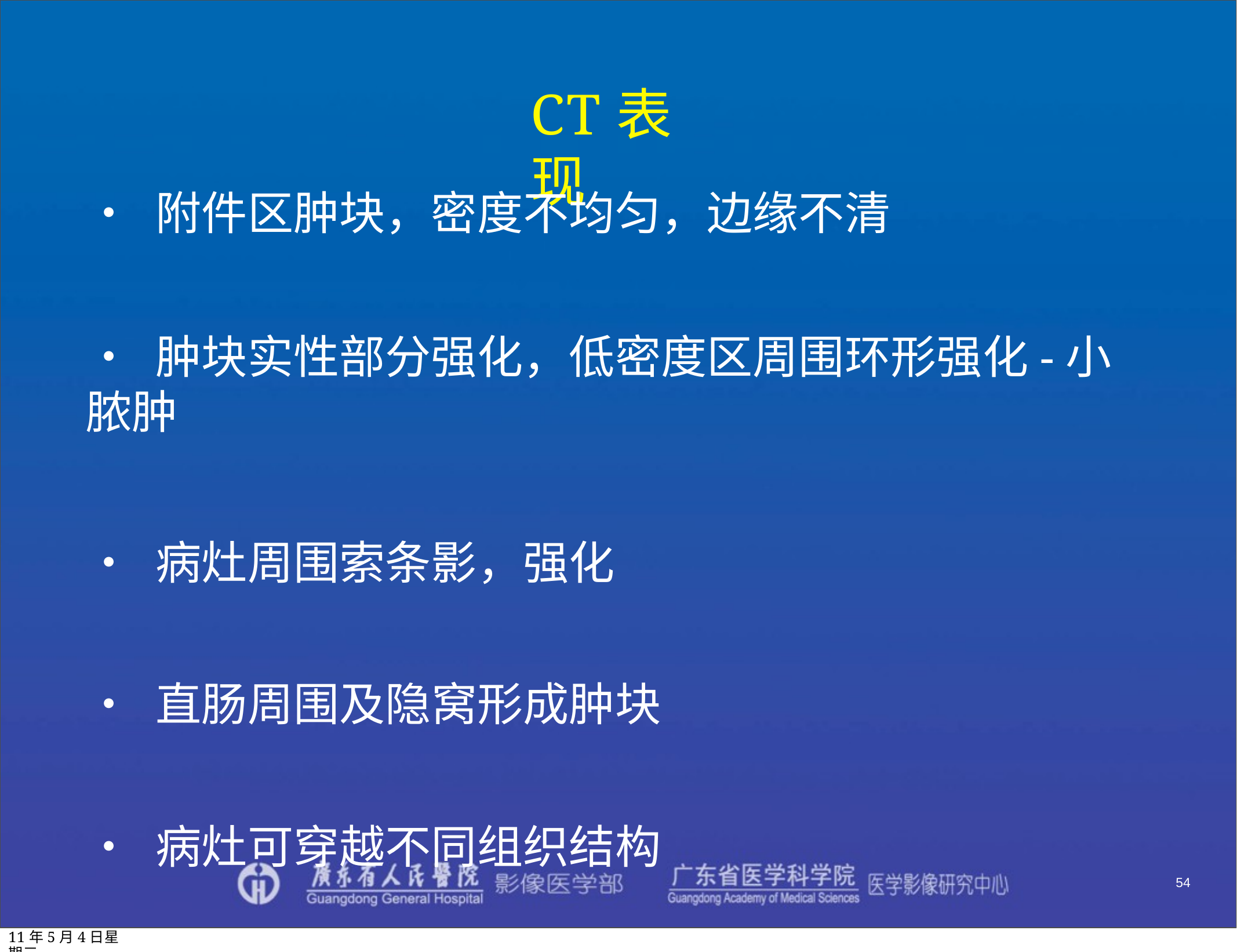

# CT表现
• 附件区肿块，密度不均匀，边缘不清

• 肿块实性部分强化，低密度区周围环形强化-小脓肿

• 病灶周围索条影，强化

• 直肠周围及隐窝形成肿块

• 病灶可穿越不同组织结构
54
11年5月4日星期三